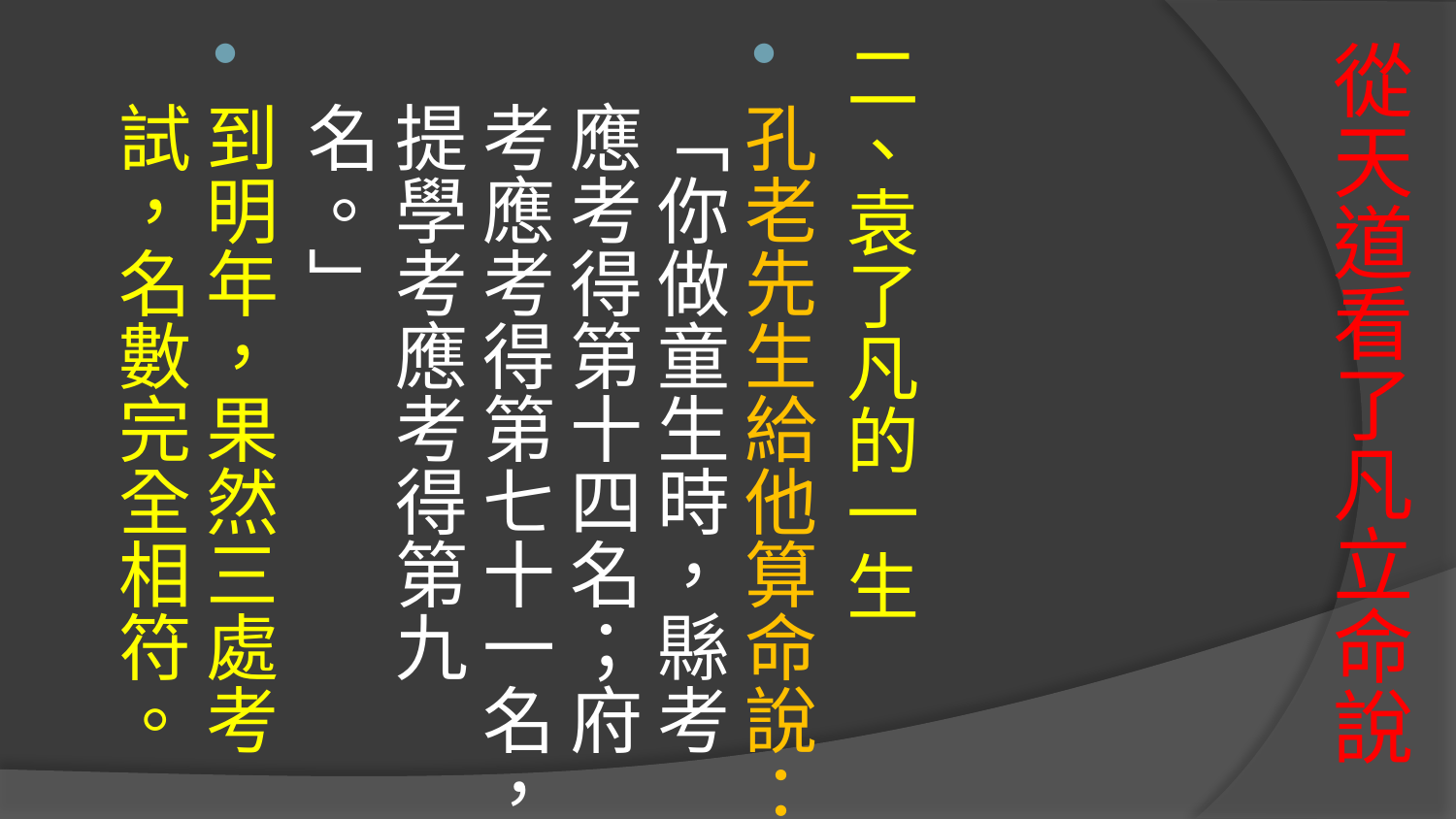

二、袁了凡的一生
孔老先生給他算命說：「你做童生時，縣考應考得第十四名；府考應考得第七十一名，提學考應考得第九名。」
到明年，果然三處考試，名數完全相符。

# 從天道看了凡立命說